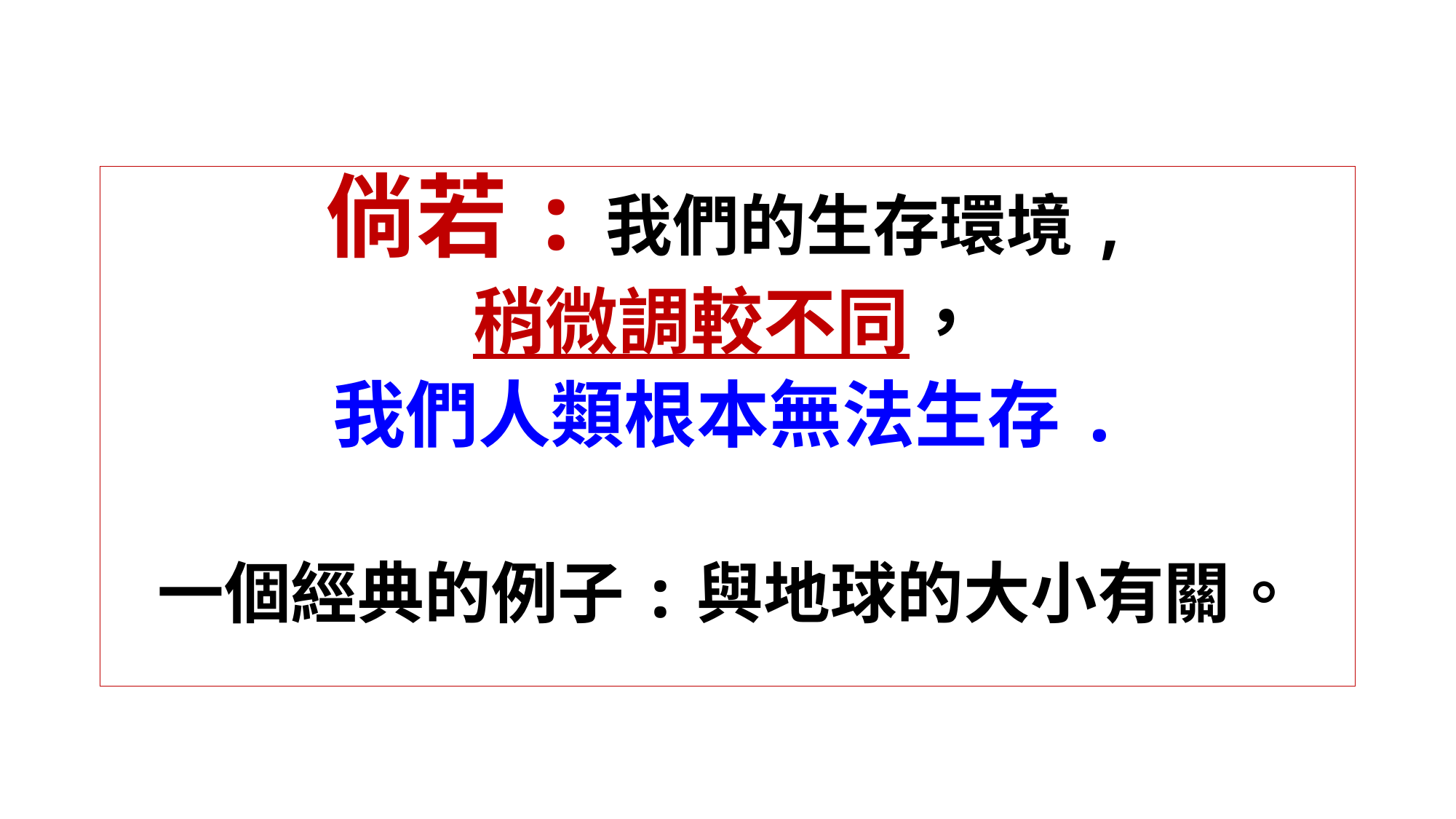

倘若:我們的生存環境,
稍微調較不同，
我們人類根本無法生存.

一個經典的例子:與地球的大小有關。